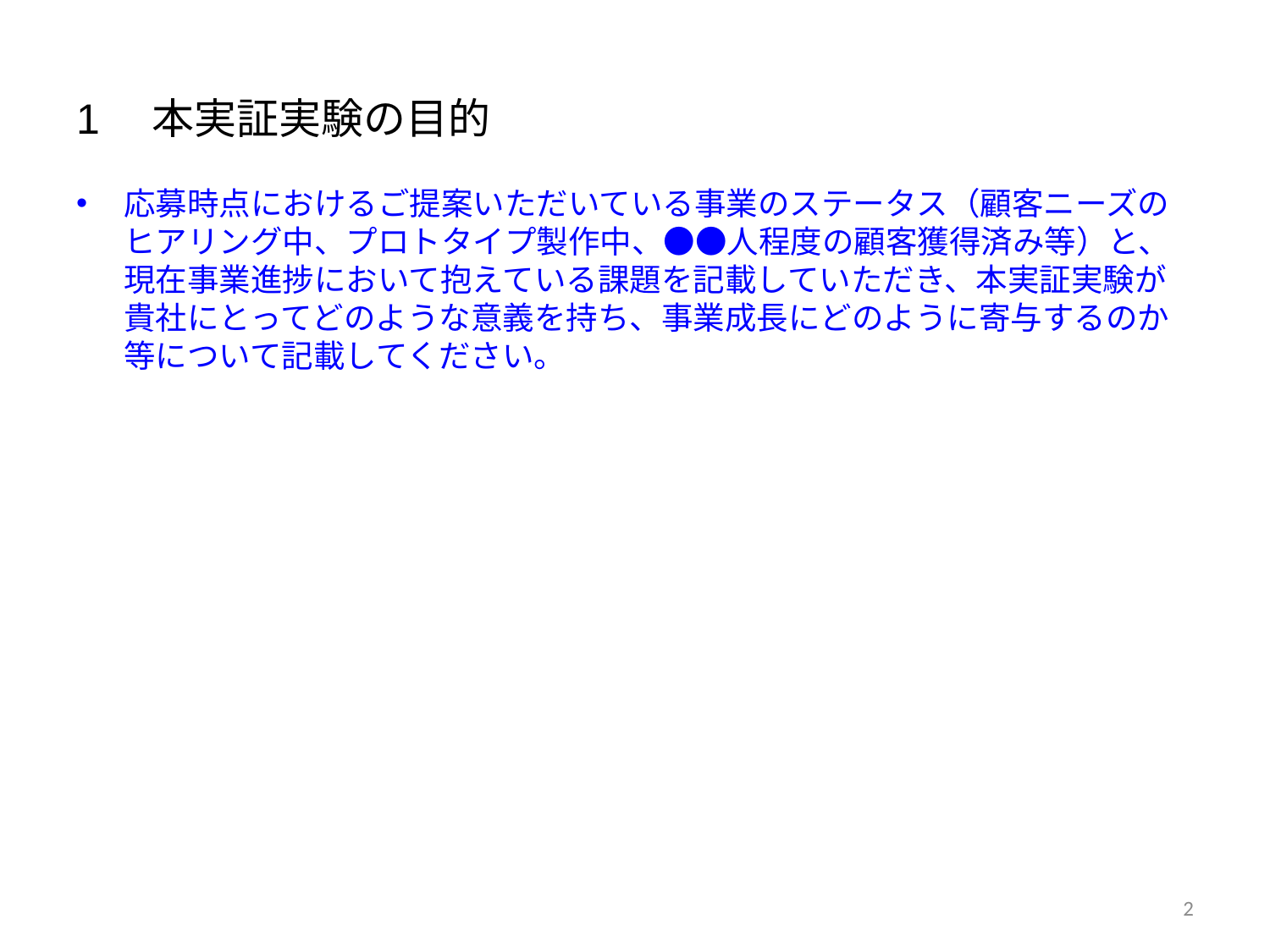

# 1　本実証実験の目的
応募時点におけるご提案いただいている事業のステータス（顧客ニーズのヒアリング中、プロトタイプ製作中、●●人程度の顧客獲得済み等）と、現在事業進捗において抱えている課題を記載していただき、本実証実験が貴社にとってどのような意義を持ち、事業成長にどのように寄与するのか等について記載してください。
2